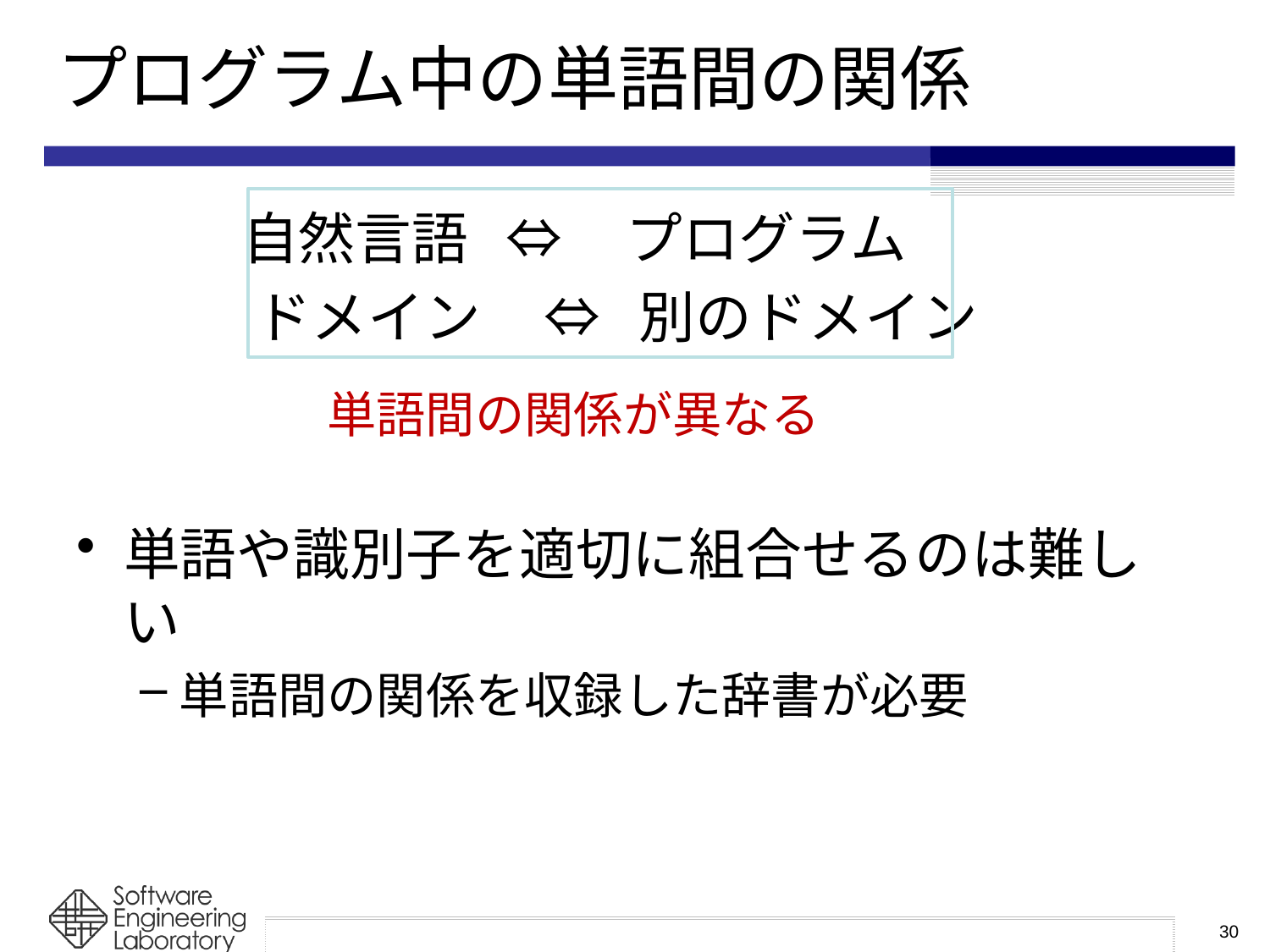

# プログラム中の単語間の関係

            自然言語   ⇔     プログラム
             ドメイン     ⇔   別のドメイン

単語や識別子を適切に組合せるのは難しい
単語間の関係を収録した辞書が必要

単語間の関係が異なる
30